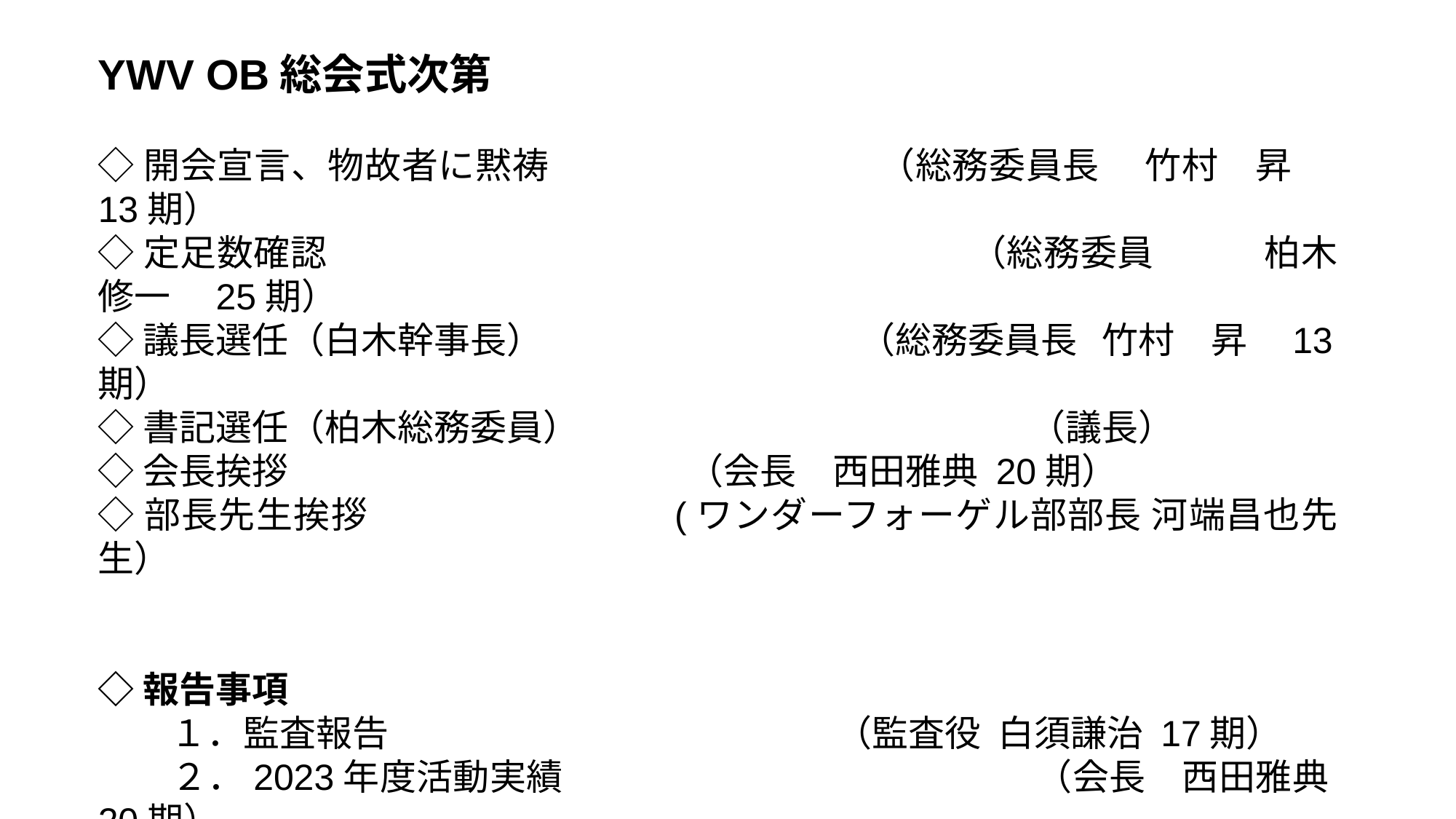

YWV OB総会式次第

◇開会宣言、物故者に黙祷　　　　　　　　    （総務委員長　 竹村　昇　13期）
◇定足数確認　　　　　　　　　　　　　　　　　  （総務委員　　　柏木修一　25期）
◇議長選任（白木幹事長）　　　　　　　　   （総務委員長   竹村　昇　13期）
◇書記選任（柏木総務委員）　　 　　　    　　　　　　 （議長）
◇会長挨拶                            　   　　　（会長　西田雅典 20期）
◇部長先生挨拶　　　　                (ワンダーフォーゲル部部長 河端昌也先生）

◇報告事項
　　１．監査報告　　　　                           　　 （監査役  白須謙治 17期）
　　２．2023年度活動実績   　　　　　　　　　　　　 （会長　西田雅典  20期）
　　３．2023年度決算実績　                        （会計幹事　松本和之 29期）
  　４．規程の整理　　　　　　　　　　　　　　　　　　　 （副会長　石垣秀敏　20期）
　　５．新会員、退会会員報告　    　　　　　　　　（総務委員長　竹村　昇 13期)